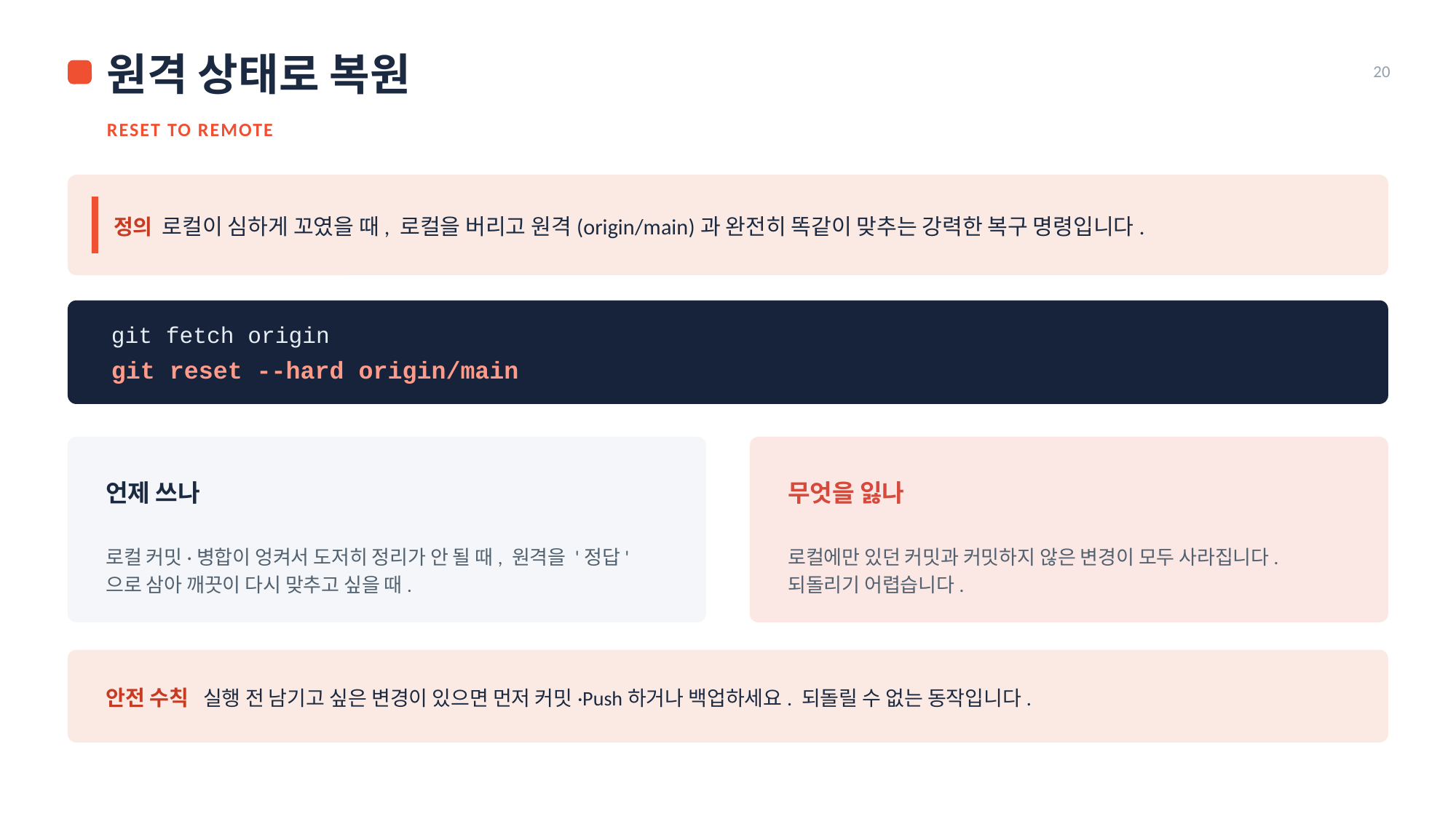

원격 상태로 복원
20

RESET TO REMOTE

정의  로컬이 심하게 꼬였을 때, 로컬을 버리고 원격(origin/main)과 완전히 똑같이 맞추는 강력한 복구 명령입니다.

git fetch origin
git reset --hard origin/main

언제 쓰나
무엇을 잃나
로컬 커밋·병합이 엉켜서 도저히 정리가 안 될 때, 원격을 '정답'으로 삼아 깨끗이 다시 맞추고 싶을 때.
로컬에만 있던 커밋과 커밋하지 않은 변경이 모두 사라집니다. 되돌리기 어렵습니다.

안전 수칙   실행 전 남기고 싶은 변경이 있으면 먼저 커밋·Push하거나 백업하세요. 되돌릴 수 없는 동작입니다.